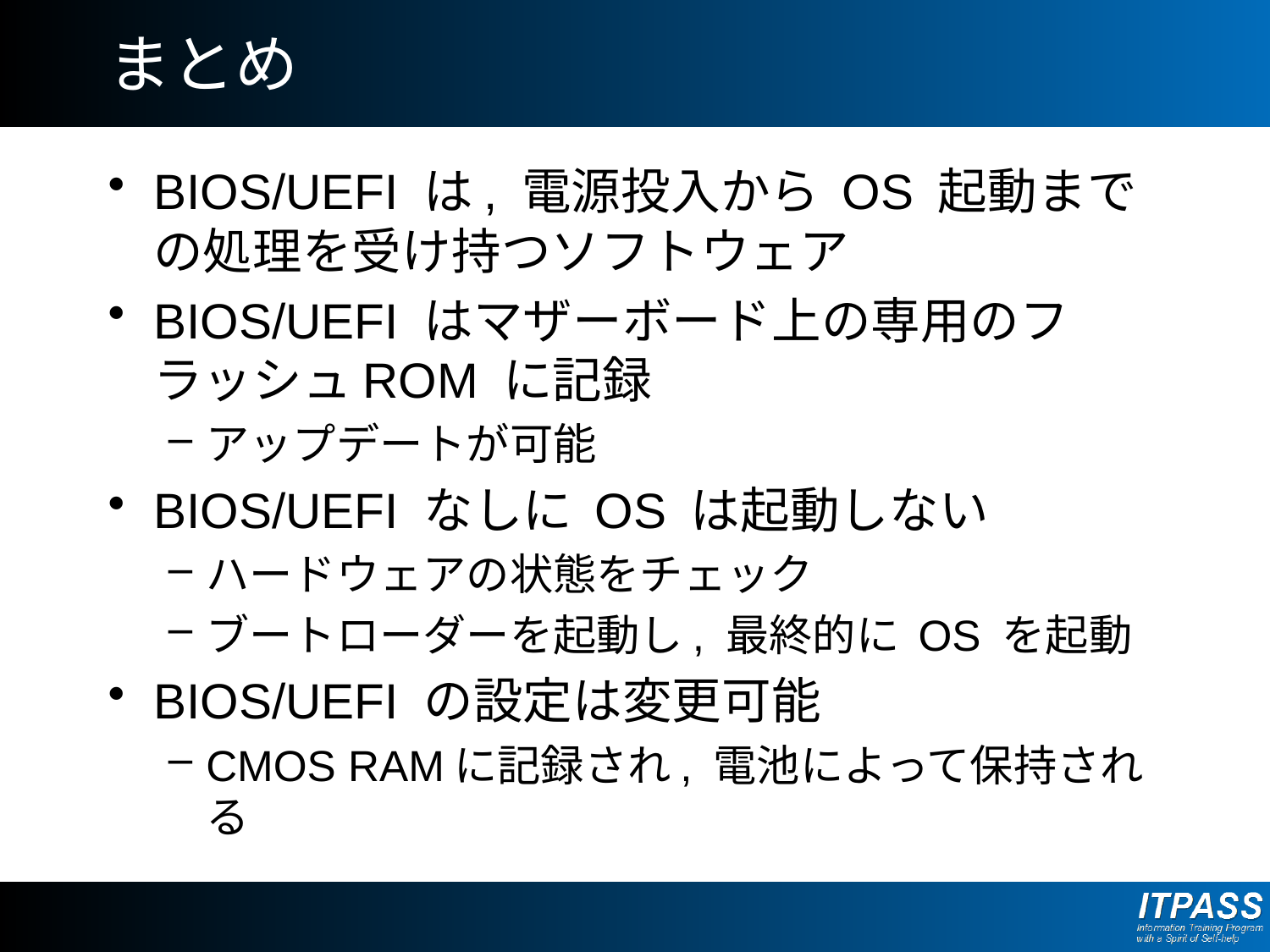

# まとめ
BIOS/UEFI は, 電源投入から OS 起動までの処理を受け持つソフトウェア
BIOS/UEFI はマザーボード上の専用のフラッシュROM に記録
アップデートが可能
BIOS/UEFI なしに OS は起動しない
ハードウェアの状態をチェック
ブートローダーを起動し, 最終的に OS を起動
BIOS/UEFI の設定は変更可能
CMOS RAMに記録され, 電池によって保持される